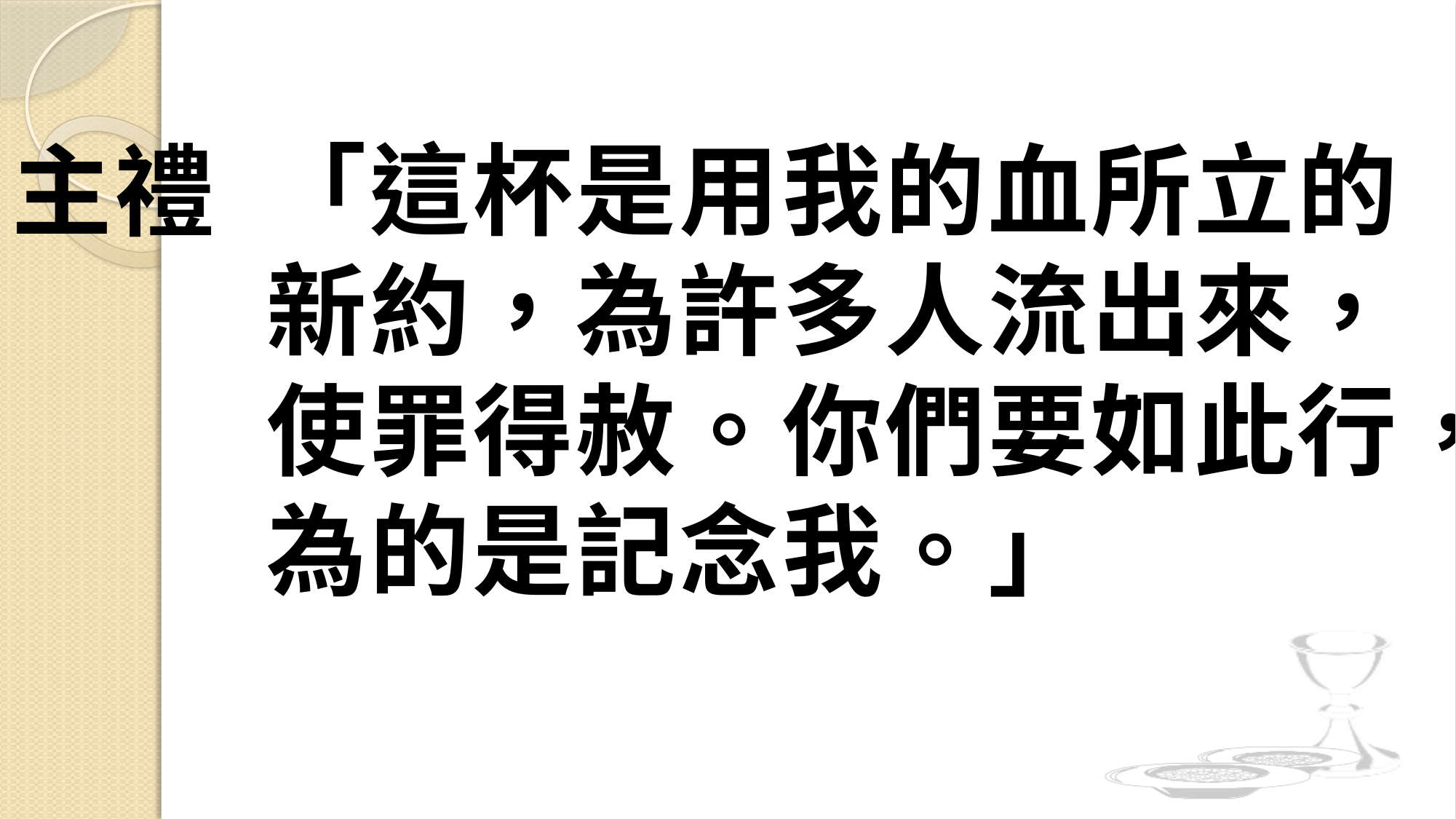

主禮
「這杯是用我的血所立的
新約，為許多人流出來，
使罪得赦。你們要如此行，
為的是記念我。」